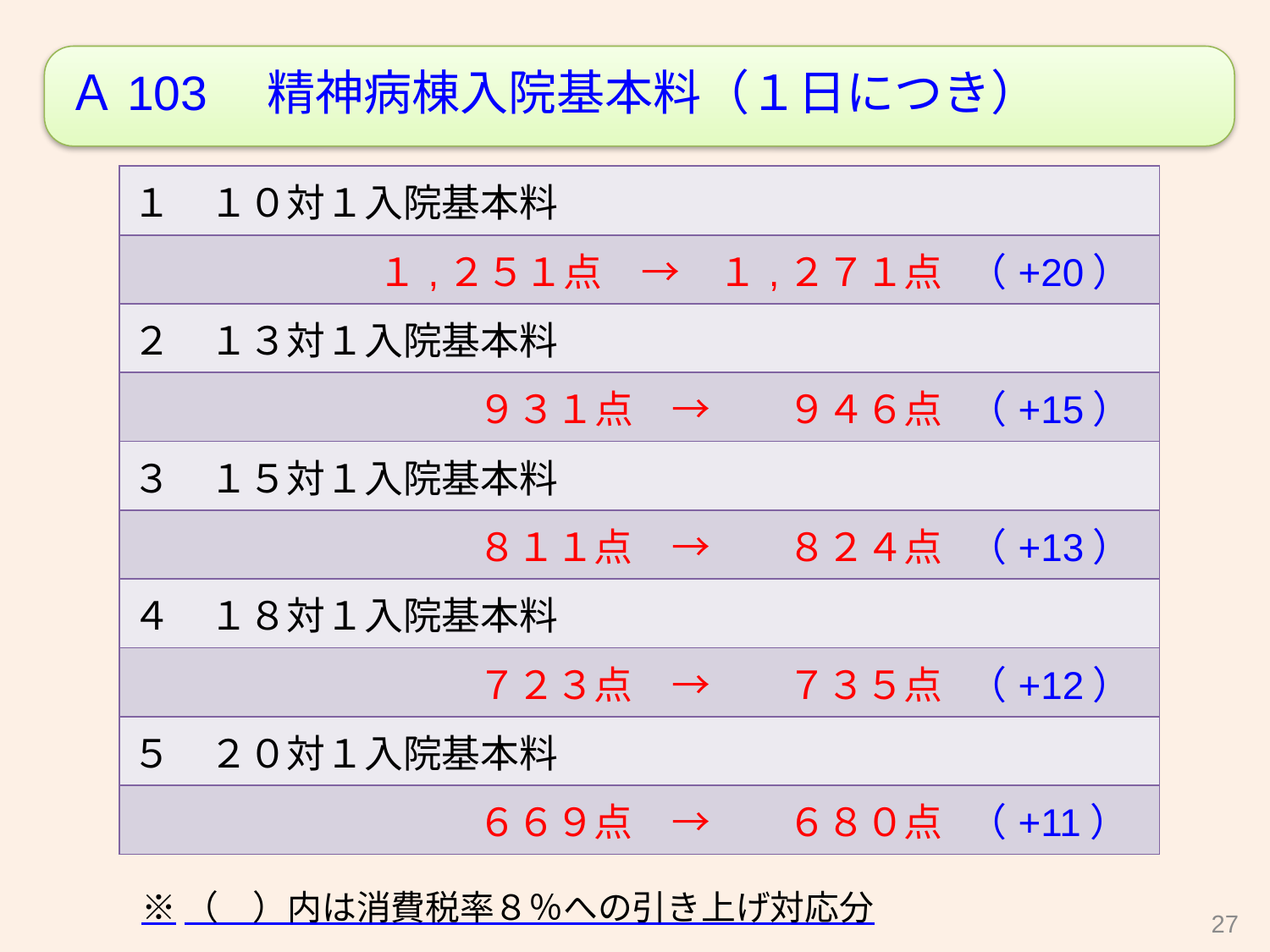

Ａ103　精神病棟入院基本料（１日につき）

注２　特別入院基本料　５５０点　→ 　　５５９点  （+  9）
※（　）内は消費税率８％への引き上げ対応分
| １　１０対１入院基本料 |  |
| --- | --- |
| １,２５１点　→　１,２７１点 | （+20） |
| ２　１３対１入院基本料 |  |
| ９３１点　→　　９４６点 | （+15） |
| ３　１５対１入院基本料 |  |
| ８１１点　→　　８２４点 | （+13） |
| ４　１８対１入院基本料 |  |
| ７２３点　→　　７３５点 | （+12） |
| ５　２０対１入院基本料 |  |
| ６６９点　→　　６８０点 | （+11） |
27